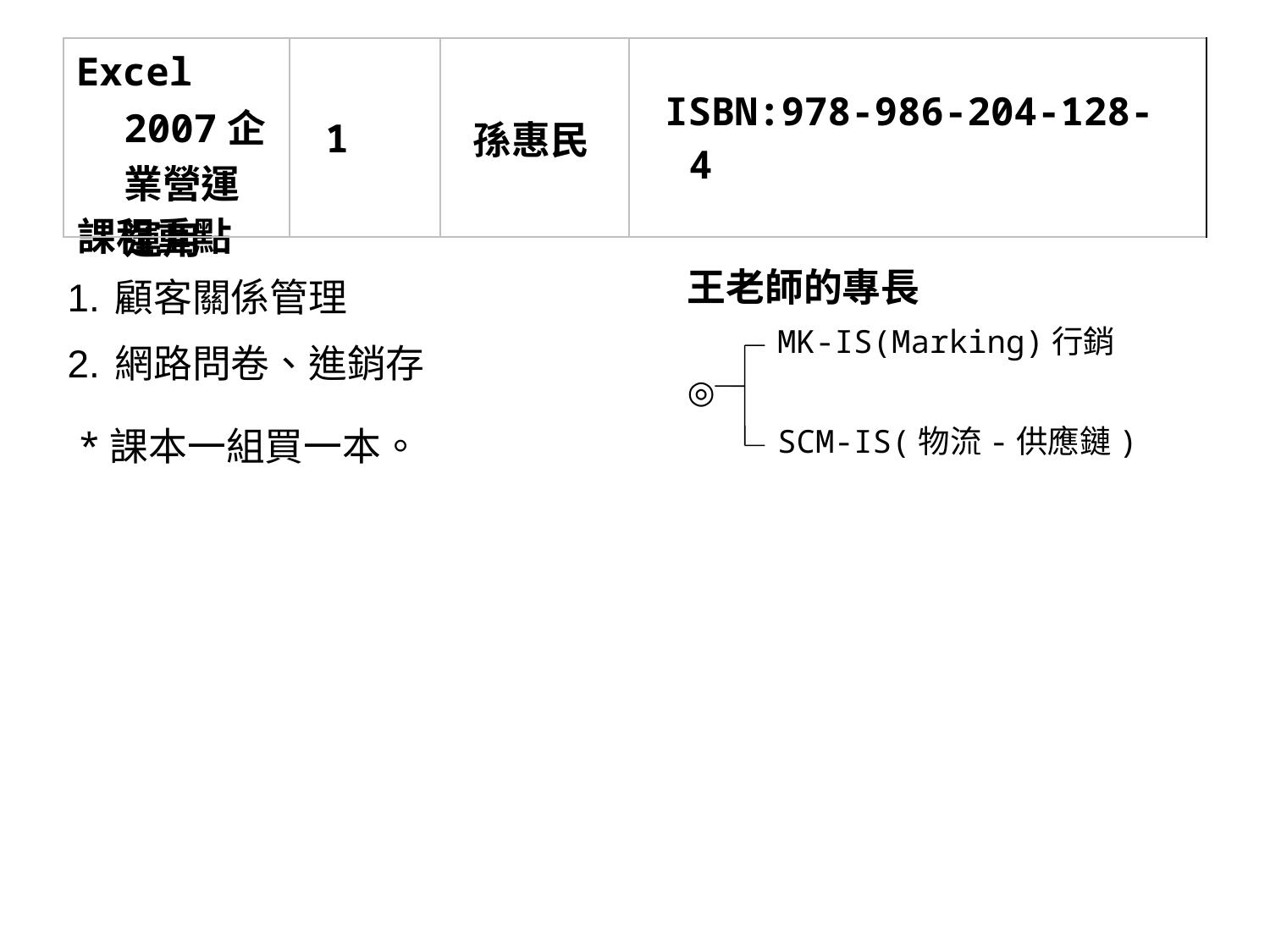

| Excel 2007企業營運運用 | 1 | 孫惠民 | ISBN:978-986-204-128-4 |
| --- | --- | --- | --- |
課程重點
王老師的專長
MK-IS(Marking)行銷

◎
SCM-IS(物流-供應鏈)

顧客關係管理
網路問卷、進銷存

*課本一組買一本。